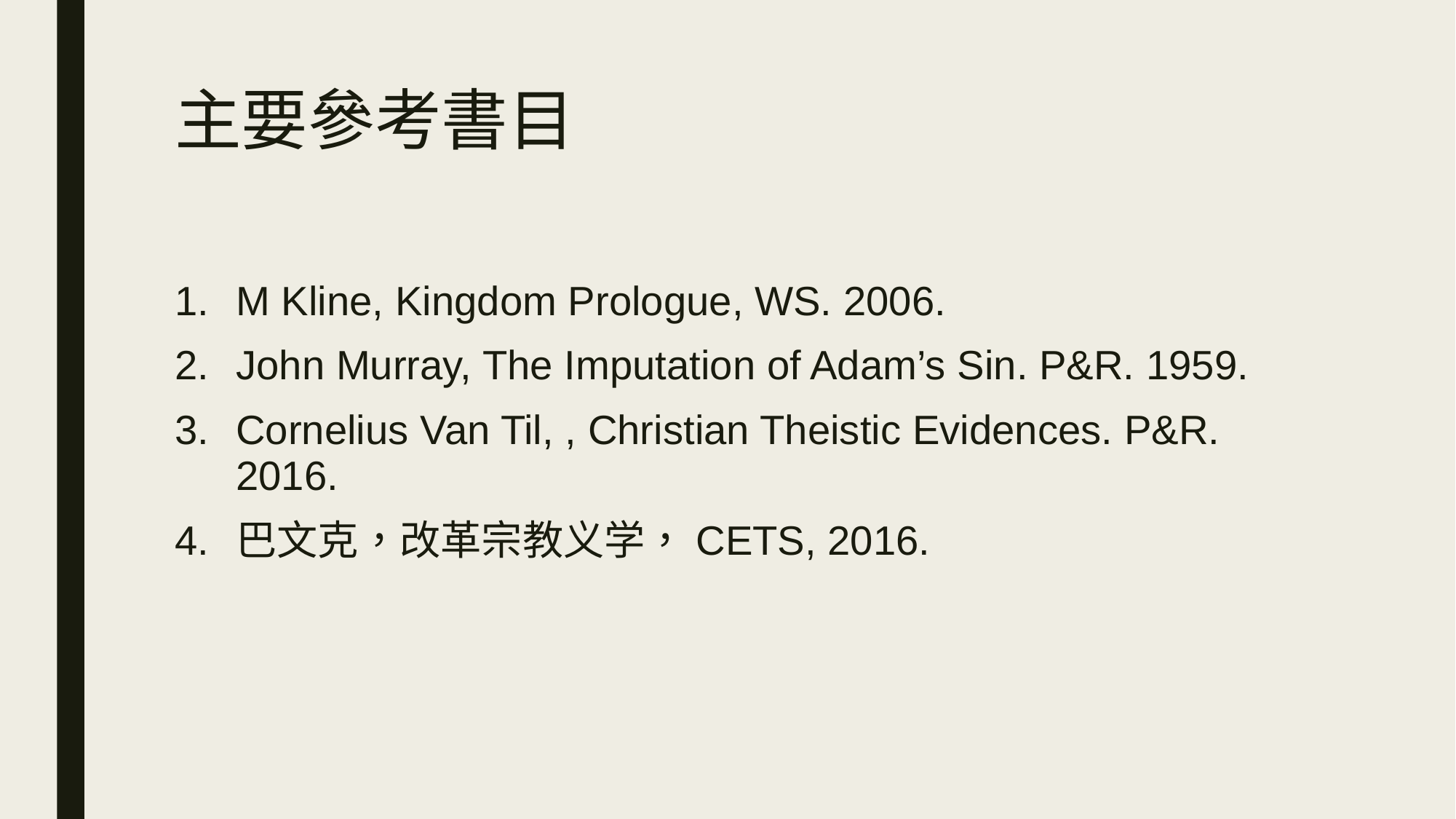

# 主要參考書目
M Kline, Kingdom Prologue, WS. 2006.
John Murray, The Imputation of Adam’s Sin. P&R. 1959.
Cornelius Van Til, , Christian Theistic Evidences. P&R. 2016.
巴文克，改革宗教义学，CETS, 2016.